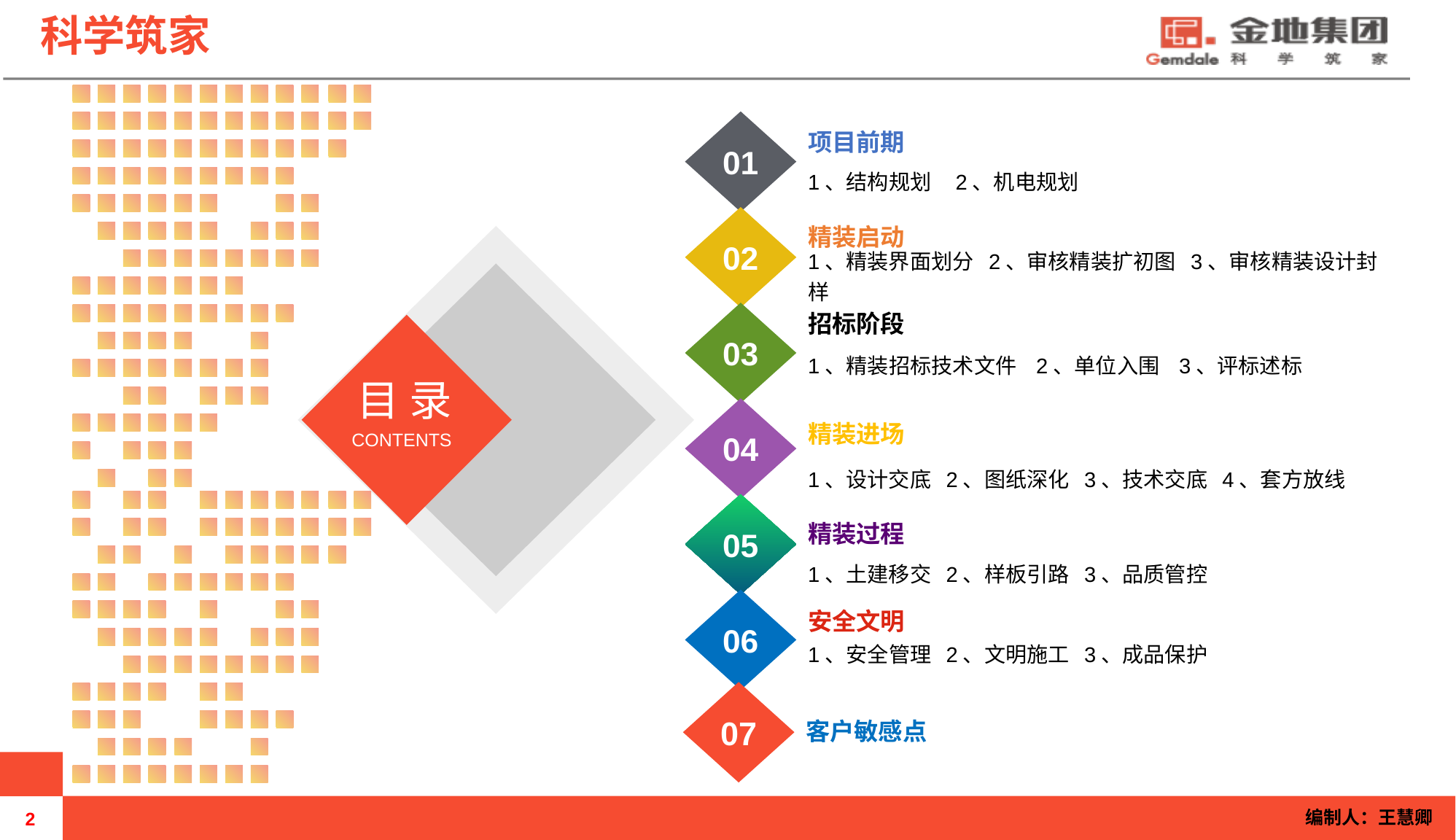

科学筑家

项目前期
1、结构规划    2、机电规划
01
02
精装启动
1、精装界面划分  2、审核精装扩初图  3、审核精装设计封样
招标阶段
1、精装招标技术文件   2、单位入围   3、评标述标
03
04
精装进场
1、设计交底  2、图纸深化  3、技术交底  4、套方放线
05
精装过程
1、土建移交  2、样板引路  3、品质管控
06
安全文明
1、安全管理  2、文明施工  3、成品保护
07
客户敏感点

目 录
CONTENTS
编制人：王慧卿